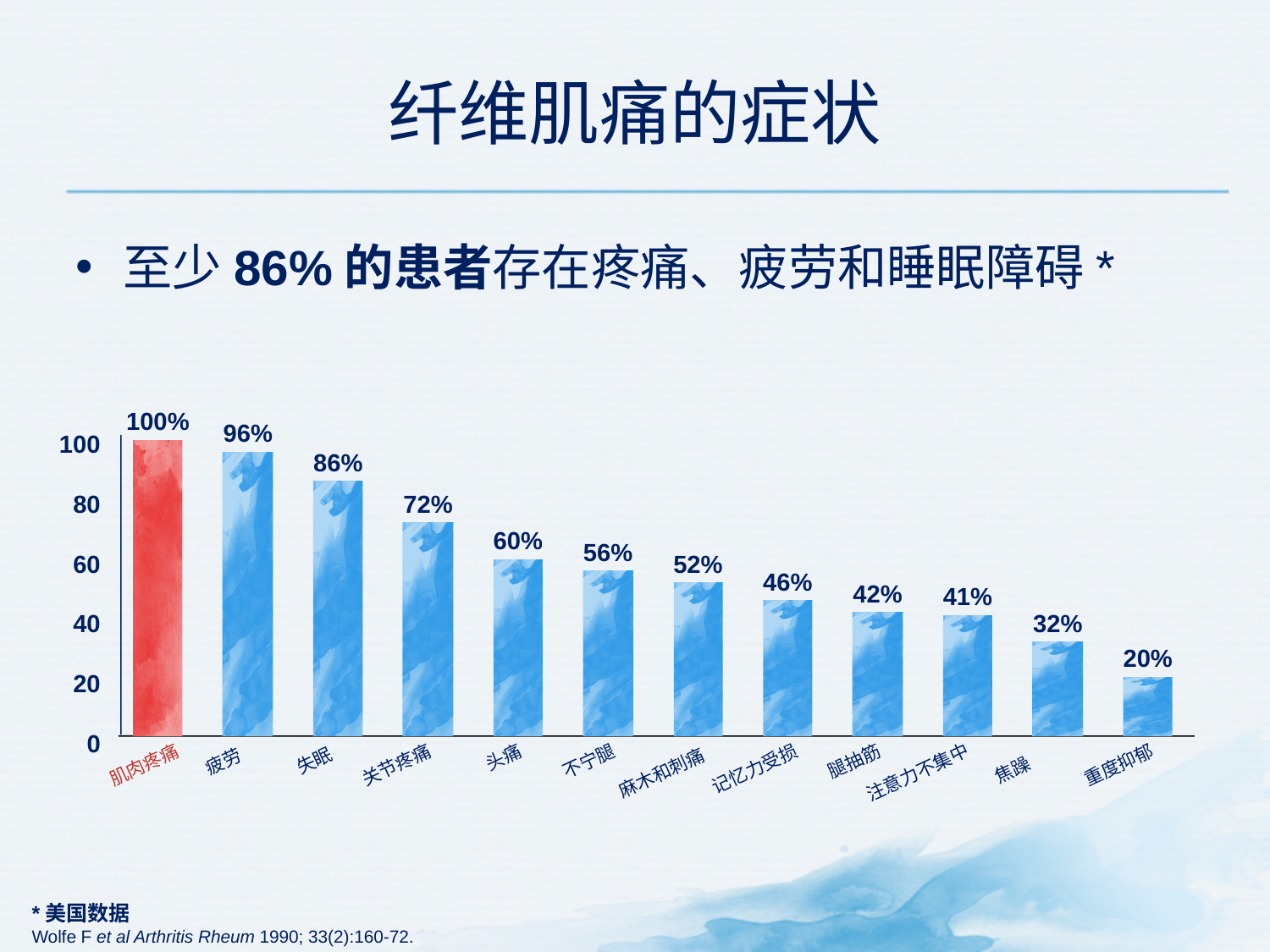

# 纤维肌痛的症状
至少86%的患者存在疼痛、疲劳和睡眠障碍*
100%
96%
100

86%

72%
80

60%
56%
52%
60

46%

42%
41%

32%
40

20%
20

0

失眠
疲劳
焦躁
不宁腿
头痛
关节疼痛
腿抽筋
记忆力受损
肌肉疼痛
重度抑郁
注意力不集中
麻木和刺痛
*美国数据
Wolfe F et al Arthritis Rheum 1990; 33(2):160-72.